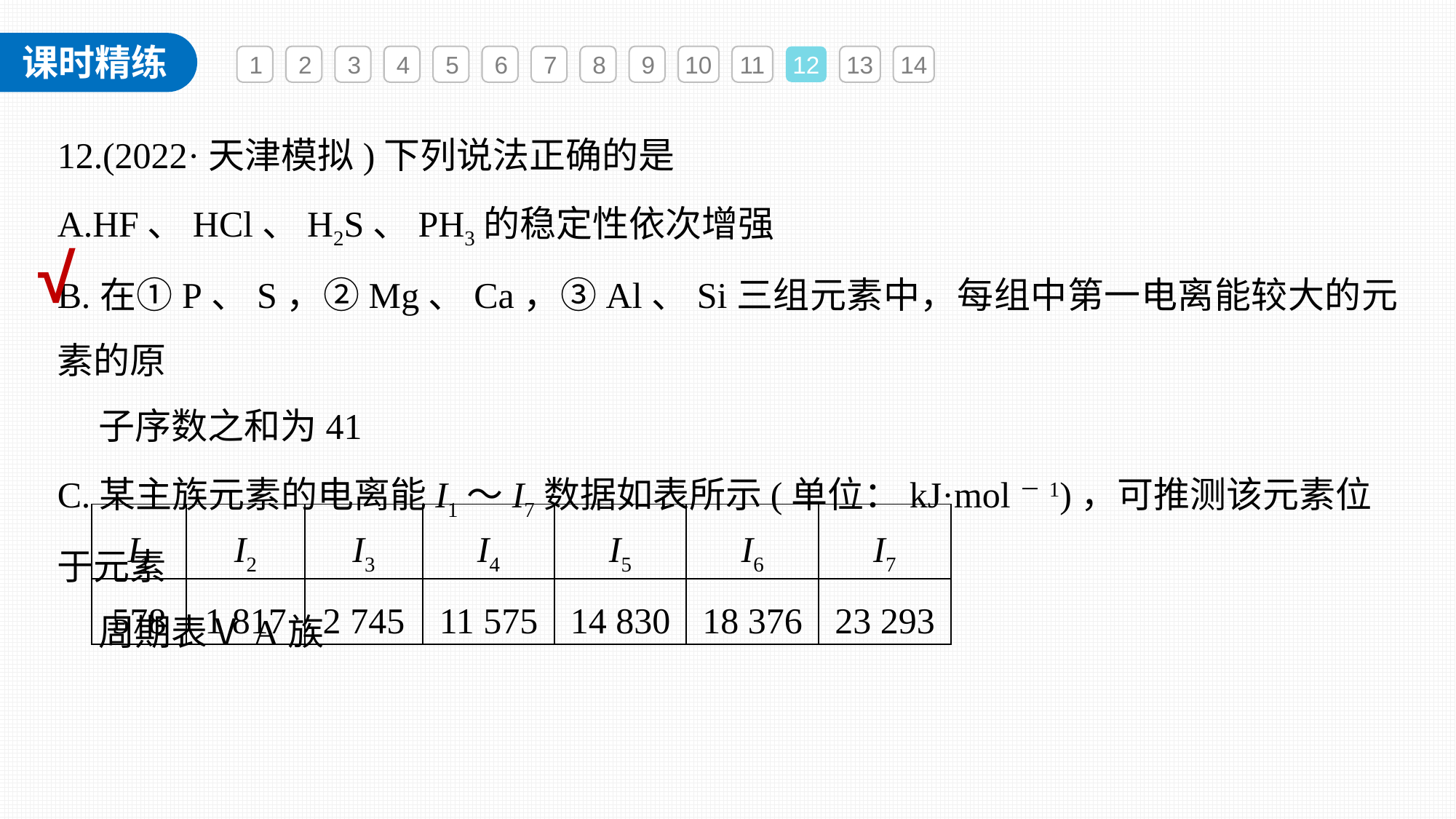

1
2
3
4
5
6
7
8
9
10
11
12
13
14
12.(2022·天津模拟)下列说法正确的是
A.HF、HCl、H2S、PH3的稳定性依次增强
B.在①P、S，②Mg、Ca，③Al、Si三组元素中，每组中第一电离能较大的元素的原
    子序数之和为41
C.某主族元素的电离能I1～I7数据如表所示(单位：kJ·mol－1)，可推测该元素位于元素
    周期表ⅤA族

D.原子半径由小到大的顺序：Mg、Si、N、F
√
| I1 | I2 | I3 | I4 | I5 | I6 | I7 |
| --- | --- | --- | --- | --- | --- | --- |
| 578 | 1 817 | 2 745 | 11 575 | 14 830 | 18 376 | 23 293 |